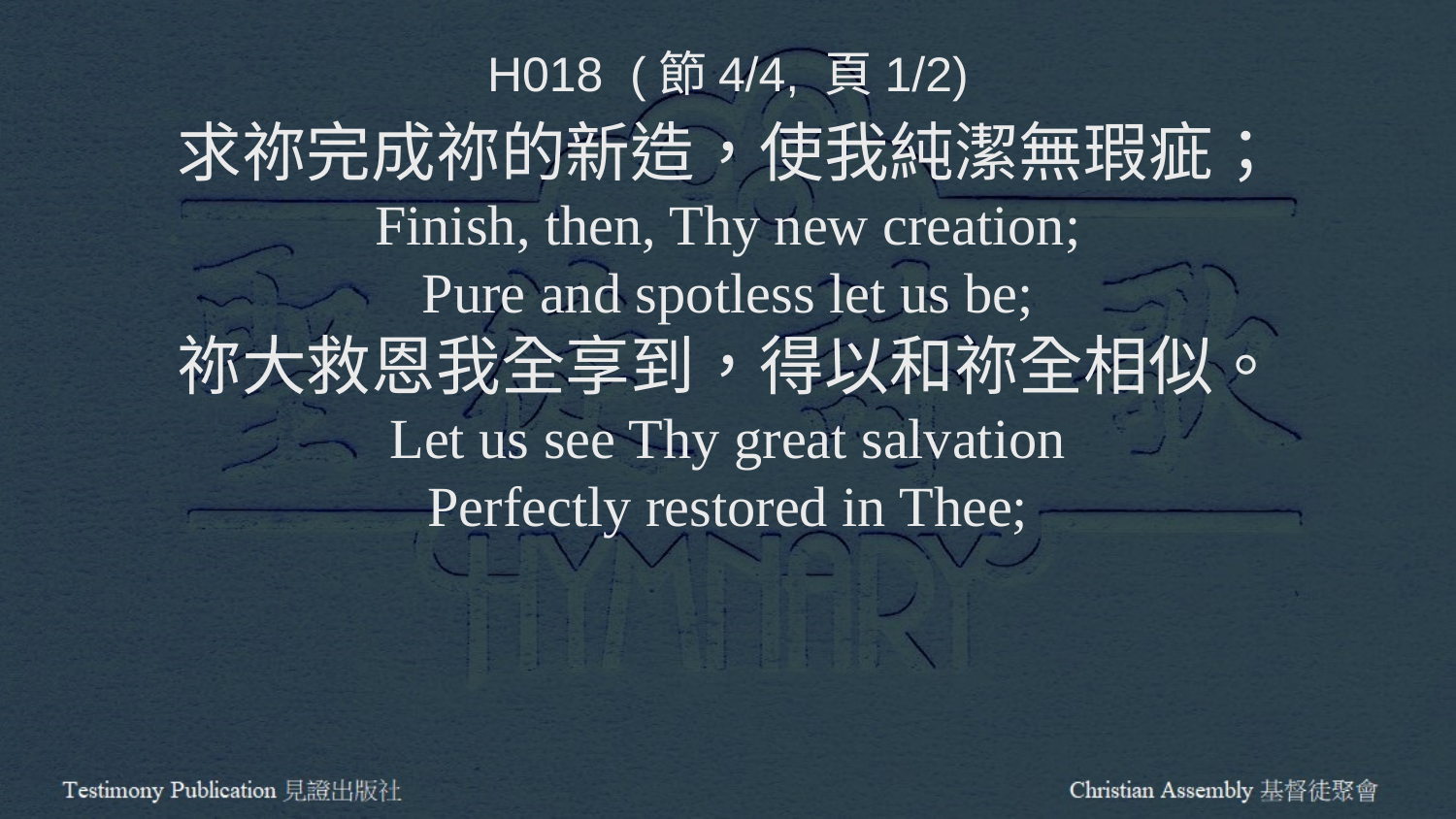

H018  (節4/4, 頁1/2)
求祢完成祢的新造，使我純潔無瑕疵；
Finish, then, Thy new creation;
Pure and spotless let us be;
祢大救恩我全享到，得以和祢全相似。
Let us see Thy great salvation
Perfectly restored in Thee;